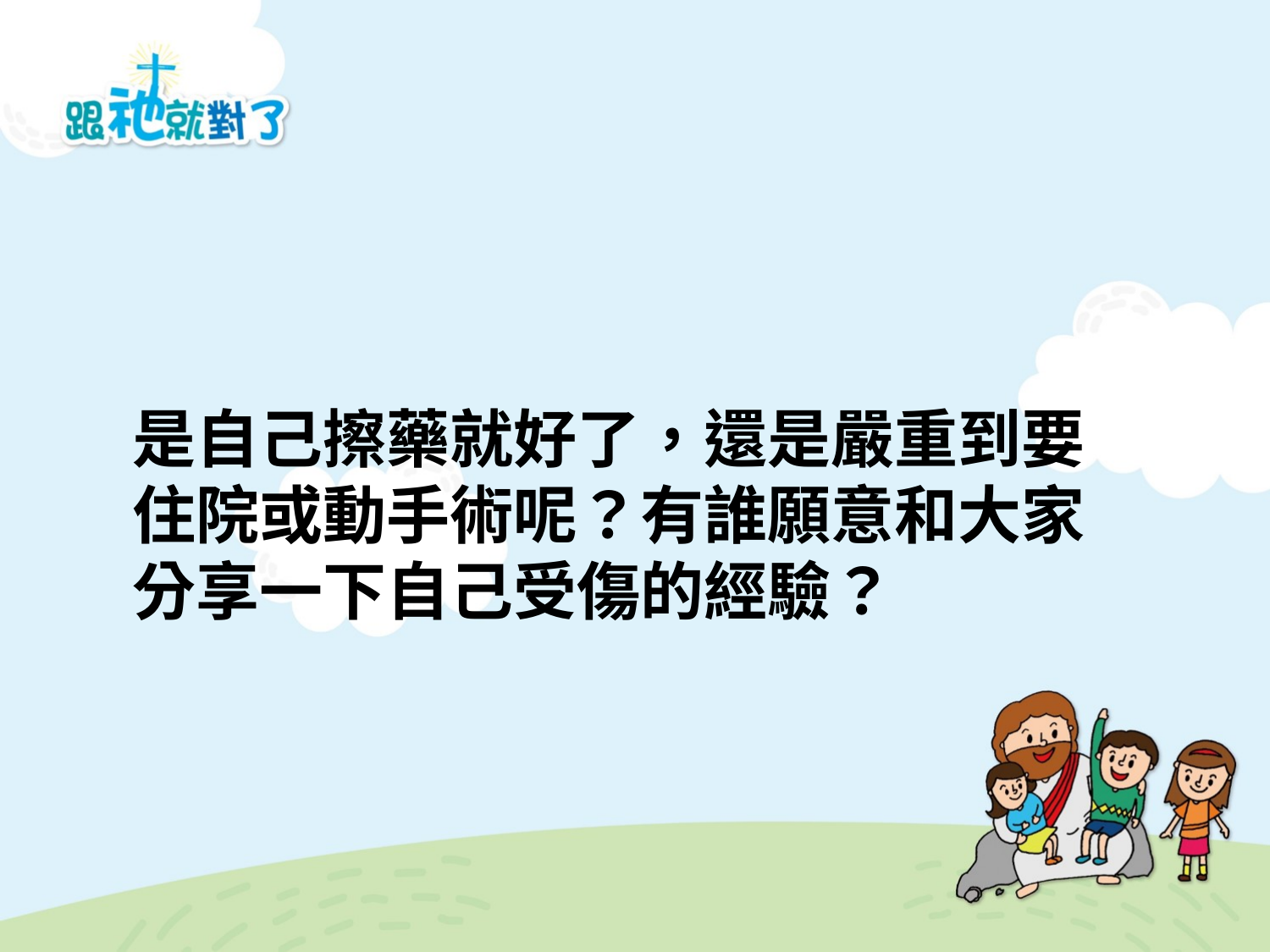

是自己擦藥就好了，還是嚴重到要住院或動手術呢？有誰願意和大家分享一下自己受傷的經驗？